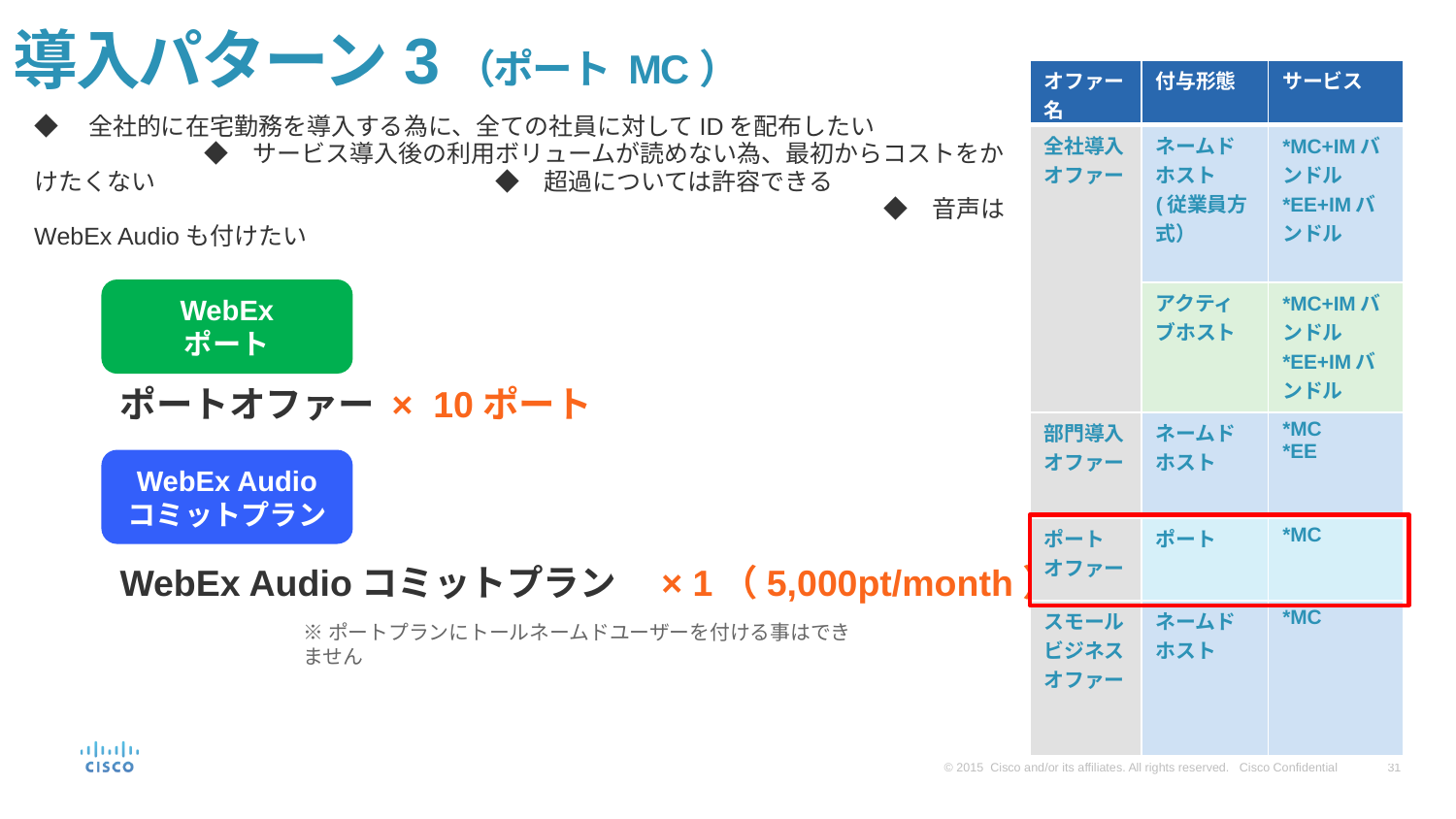

導入パターン3（ポート MC）
| オファー名 | 付与形態 | サービス |
| --- | --- | --- |
| 全社導入 オファー | ネームド ホスト (従業員方式） | \*MC+IMバンドル \*EE+IMバンドル |
|  | アクティブホスト | \*MC+IMバンドル \*EE+IMバンドル |
| 部門導入 オファー | ネームド ホスト | \*MC \*EE |
| ポート オファー | ポート | \*MC |
| スモール ビジネス オファー | ネームド ホスト | \*MC |
◆　全社的に在宅勤務を導入する為に、全ての社員に対してIDを配布したい　　　　　　　　　　　　◆　サービス導入後の利用ボリュームが読めない為、最初からコストをかけたくない　　　　　　　　　　　　　　◆　超過については許容できる　　　　　　　　　　　　　　　　　　　　　　　　　　　　　　　　　　　　　　　　　　◆　音声はWebEx Audioも付けたい
WebEx
ポート
ポートオファー ×  10ポート

WebEx Audio
コミットプラン

WebEx Audioコミットプラン　× 1（5,000pt/month）
※ポートプランにトールネームドユーザーを付ける事はできません
 Eさん